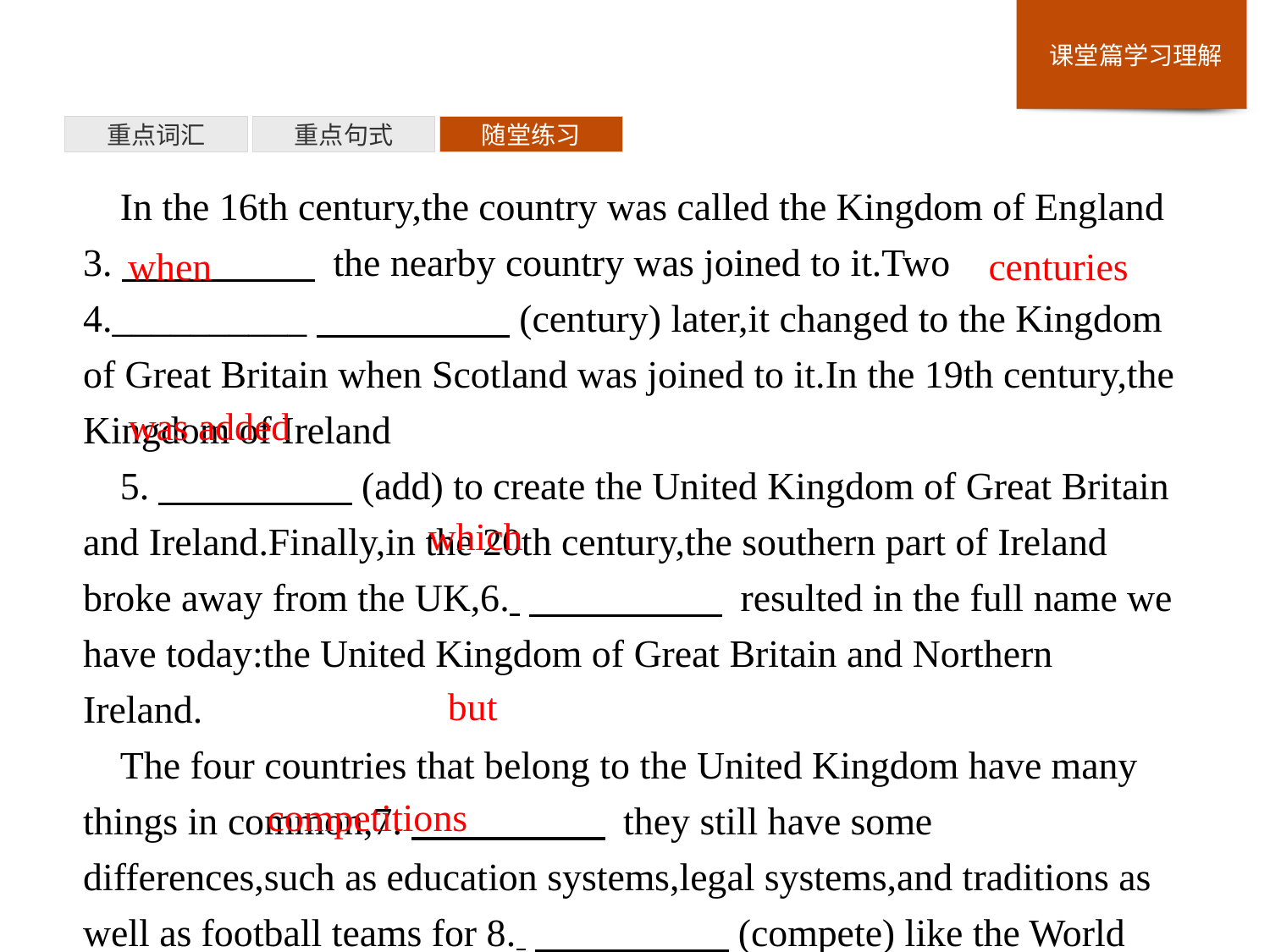

重点词汇
重点句式
随堂练习
In the 16th century,the country was called the Kingdom of England 3.　　　　　 the nearby country was joined to it.Two 4.__________　　　　　(century) later,it changed to the Kingdom of Great Britain when Scotland was joined to it.In the 19th century,the Kingdom of Ireland
5.　　　　　(add) to create the United Kingdom of Great Britain and Ireland.Finally,in the 20th century,the southern part of Ireland broke away from the UK,6. 　　　　　 resulted in the full name we have today:the United Kingdom of Great Britain and Northern Ireland.
The four countries that belong to the United Kingdom have many things in common,7.　　　　　 they still have some differences,such as education systems,legal systems,and traditions as well as football teams for 8. 　　　　　(compete) like the World Cup!
when
centuries
was added
which
but
competitions